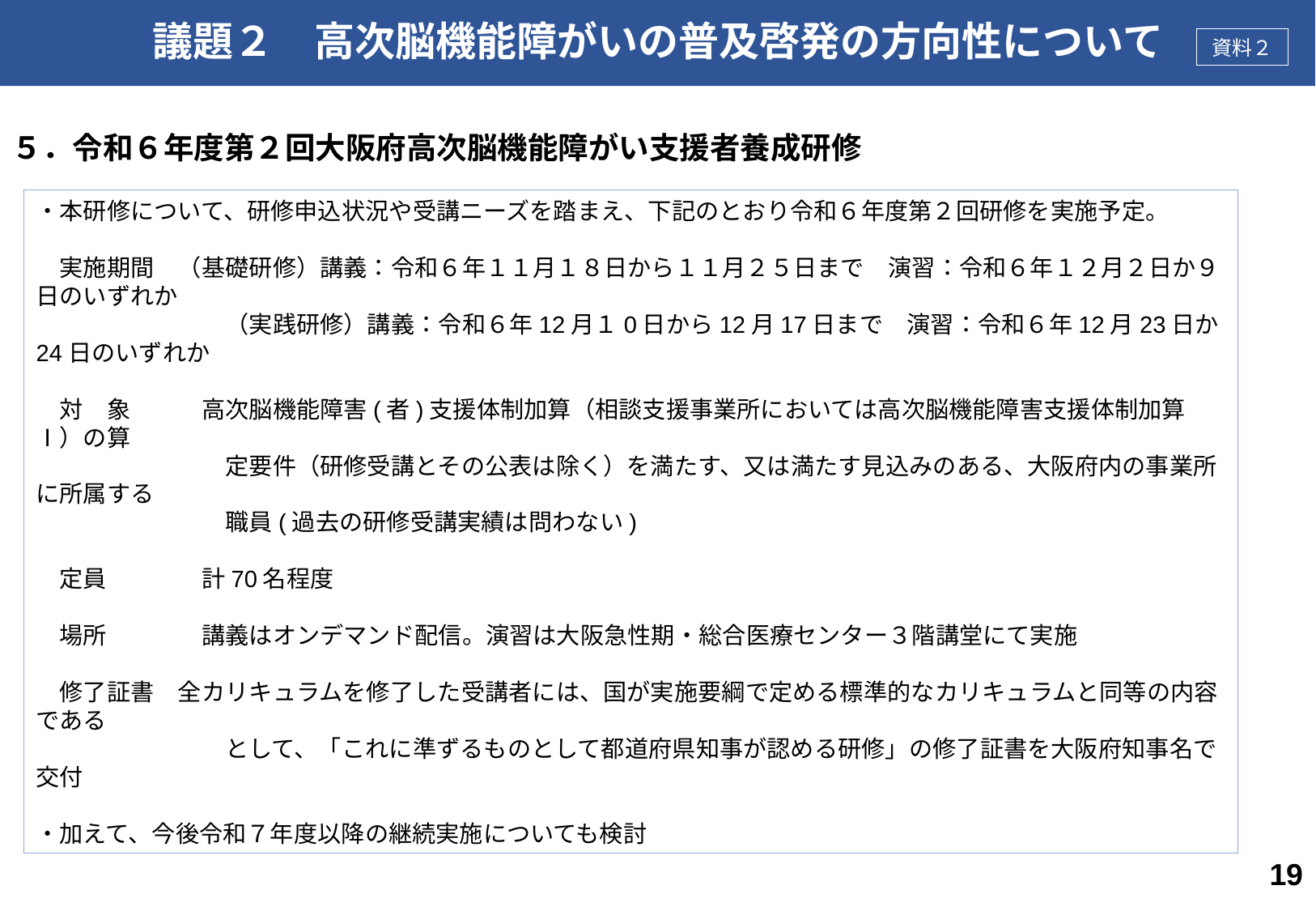

# 議題２　高次脳機能障がいの普及啓発の方向性について
資料２

５．令和６年度第２回大阪府高次脳機能障がい支援者養成研修

・本研修について、研修申込状況や受講ニーズを踏まえ、下記のとおり令和６年度第２回研修を実施予定。

　実施期間　（基礎研修）講義：令和６年１１月１８日から１１月２５日まで　演習：令和６年１２月２日か９日のいずれか
　　　　　　　　（実践研修）講義：令和６年12月１0日から12月17日まで　演習：令和６年12月23日か24日のいずれか

　対　象　　　高次脳機能障害(者)支援体制加算（相談支援事業所においては高次脳機能障害支援体制加算Ⅰ）の算
　　　　　　　　定要件（研修受講とその公表は除く）を満たす、又は満たす見込みのある、大阪府内の事業所に所属する
　　　　　　　　職員(過去の研修受講実績は問わない)

　定員　　　　計70名程度

　場所　　　　講義はオンデマンド配信。演習は大阪急性期・総合医療センター３階講堂にて実施

　修了証書　全カリキュラムを修了した受講者には、国が実施要綱で定める標準的なカリキュラムと同等の内容である
　　　　　　　　として、「これに準ずるものとして都道府県知事が認める研修」の修了証書を大阪府知事名で交付

・加えて、今後令和７年度以降の継続実施についても検討
19